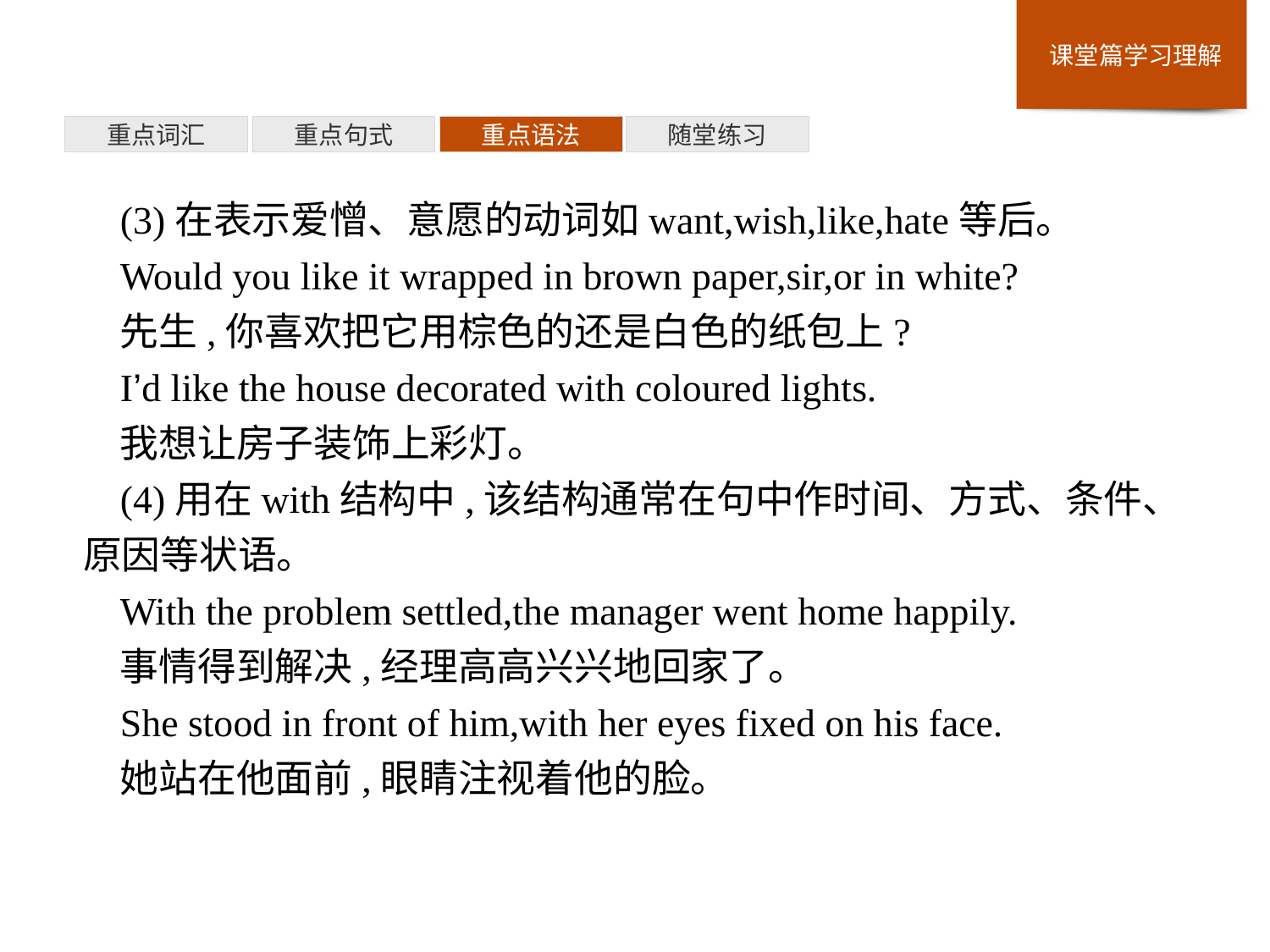

重点词汇
重点句式
重点语法
随堂练习
(3)在表示爱憎、意愿的动词如want,wish,like,hate等后。
Would you like it wrapped in brown paper,sir,or in white?
先生,你喜欢把它用棕色的还是白色的纸包上?
I’d like the house decorated with coloured lights.
我想让房子装饰上彩灯。
(4)用在with结构中,该结构通常在句中作时间、方式、条件、原因等状语。
With the problem settled,the manager went home happily.
事情得到解决,经理高高兴兴地回家了。
She stood in front of him,with her eyes fixed on his face.
她站在他面前,眼睛注视着他的脸。